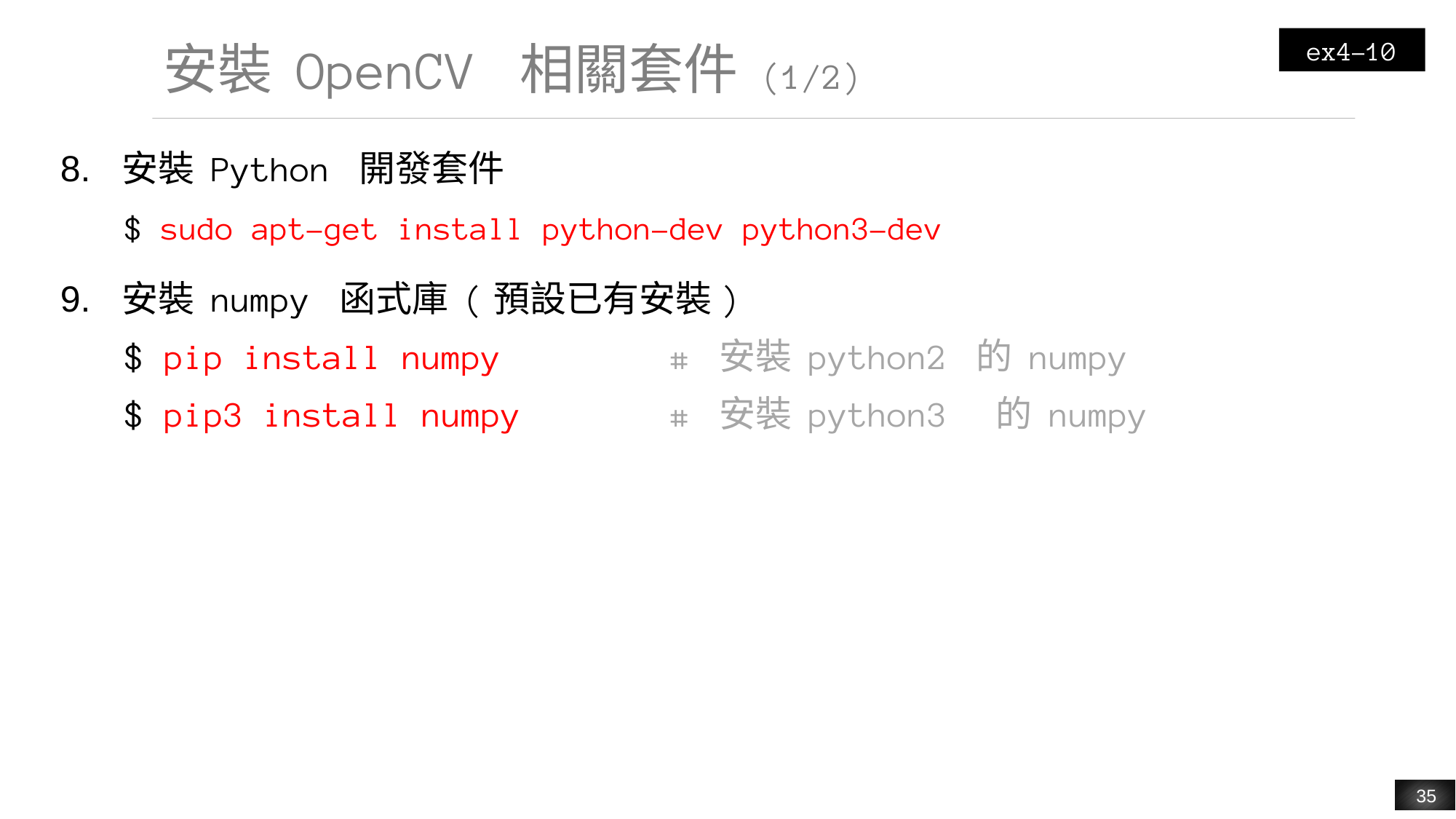

ex4-10
# 安裝 OpenCV 相關套件 (1/2)
安裝 Python 開發套件
$ sudo apt-get install python-dev python3-dev
安裝 numpy 函式庫 (預設已有安裝)
$ pip install numpy		# 安裝 python2 的 numpy
$ pip3 install numpy		# 安裝 python3  的 numpy